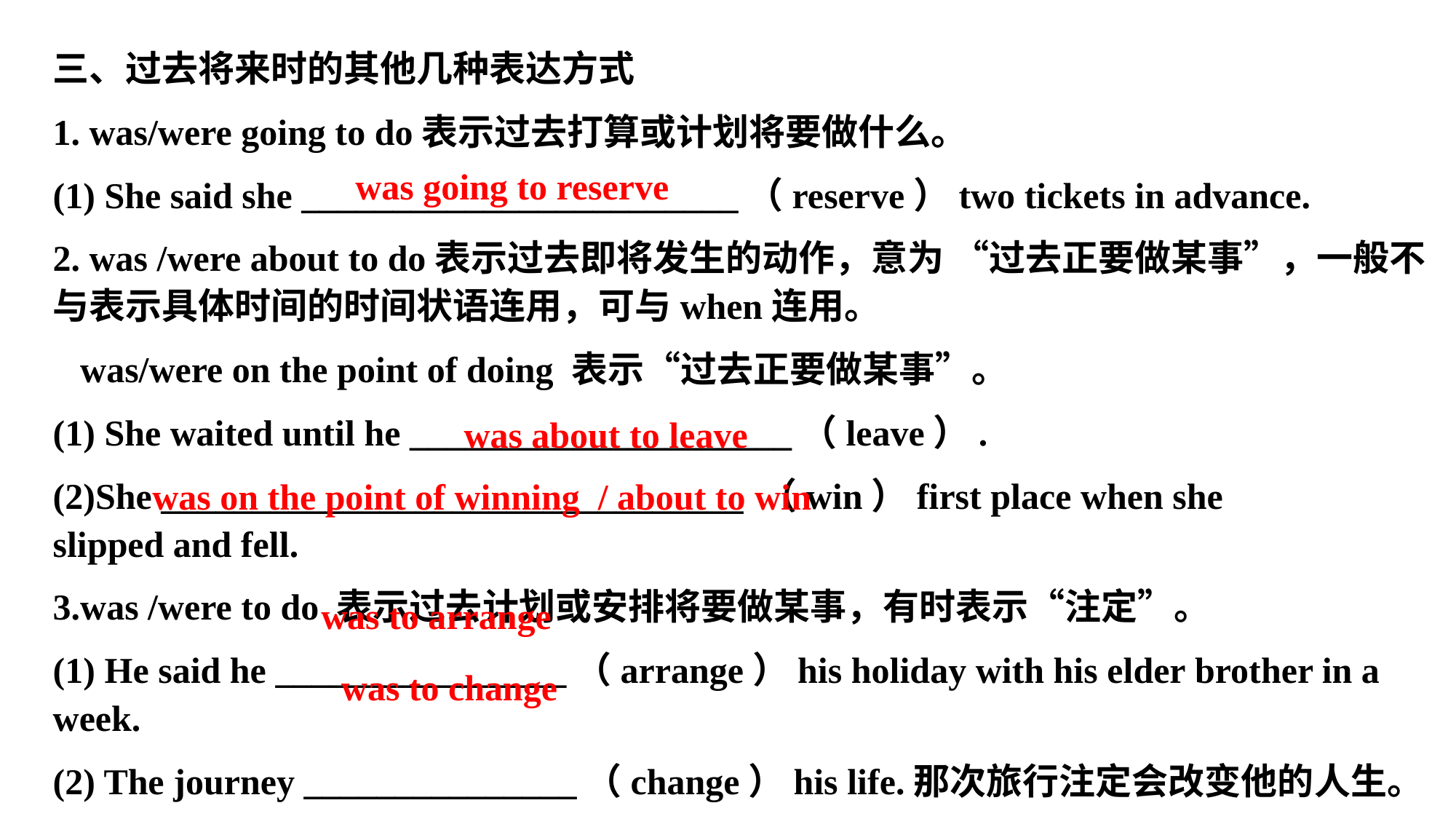

三、过去将来时的其他几种表达方式
1. was/were going to do表示过去打算或计划将要做什么。
(1) She said she ________________________（reserve）two tickets in advance.
2. was /were about to do表示过去即将发生的动作，意为 “过去正要做某事”，一般不与表示具体时间的时间状语连用，可与when连用。
   was/were on the point of doing 表示“过去正要做某事”。
(1) She waited until he _____________________（leave）.
(2)She ________________________________ （win）first place when she slipped and fell.
3.was /were to do 表示过去计划或安排将要做某事，有时表示“注定”。
(1) He said he ________________（arrange）his holiday with his elder brother in a week.
(2) The journey _______________（change）his life.那次旅行注定会改变他的人生。
was going to reserve
was about to leave
was on the point of winning  / about to win
was to arrange
was to change